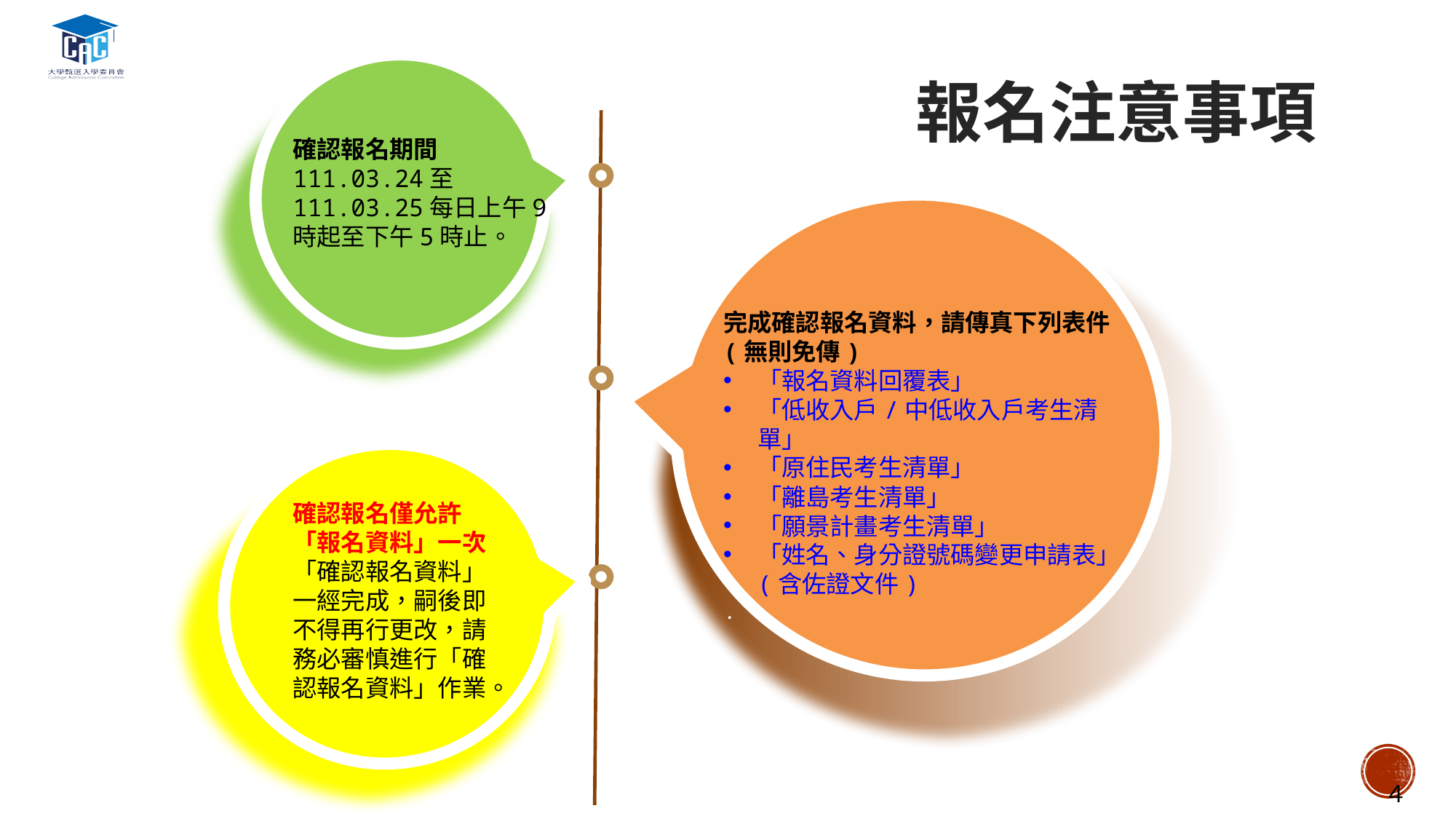

報名注意事項
確認報名期間
111.03.24至111.03.25每日上午9時起至下午5時止。

完成確認報名資料，請傳真下列表件(無則免傳)
「報名資料回覆表」
「低收入戶/中低收入戶考生清單」
「原住民考生清單」
「離島考生清單」
「願景計畫考生清單」
「姓名、身分證號碼變更申請表」(含佐證文件)
.

確認報名僅允許「報名資料」一次
「確認報名資料」一經完成，嗣後即不得再行更改，請務必審慎進行「確認報名資料」作業。